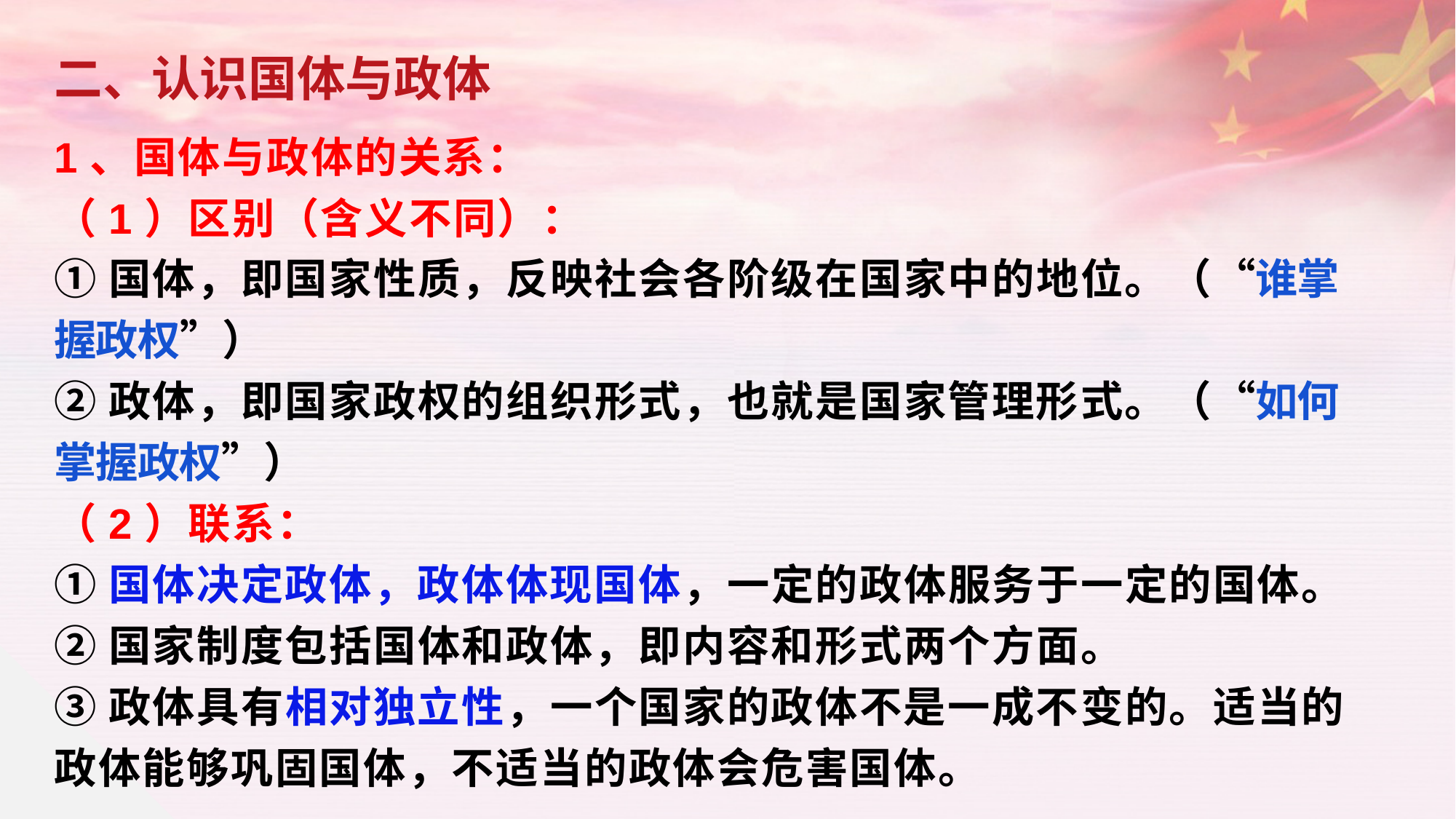

二、认识国体与政体
1、国体与政体的关系：
（1）区别（含义不同）：
①国体，即国家性质，反映社会各阶级在国家中的地位。（“谁掌握政权”）
②政体，即国家政权的组织形式，也就是国家管理形式。（“如何掌握政权”）
（2）联系：
①国体决定政体，政体体现国体，一定的政体服务于一定的国体。
②国家制度包括国体和政体，即内容和形式两个方面。
③政体具有相对独立性，一个国家的政体不是一成不变的。适当的政体能够巩固国体，不适当的政体会危害国体。